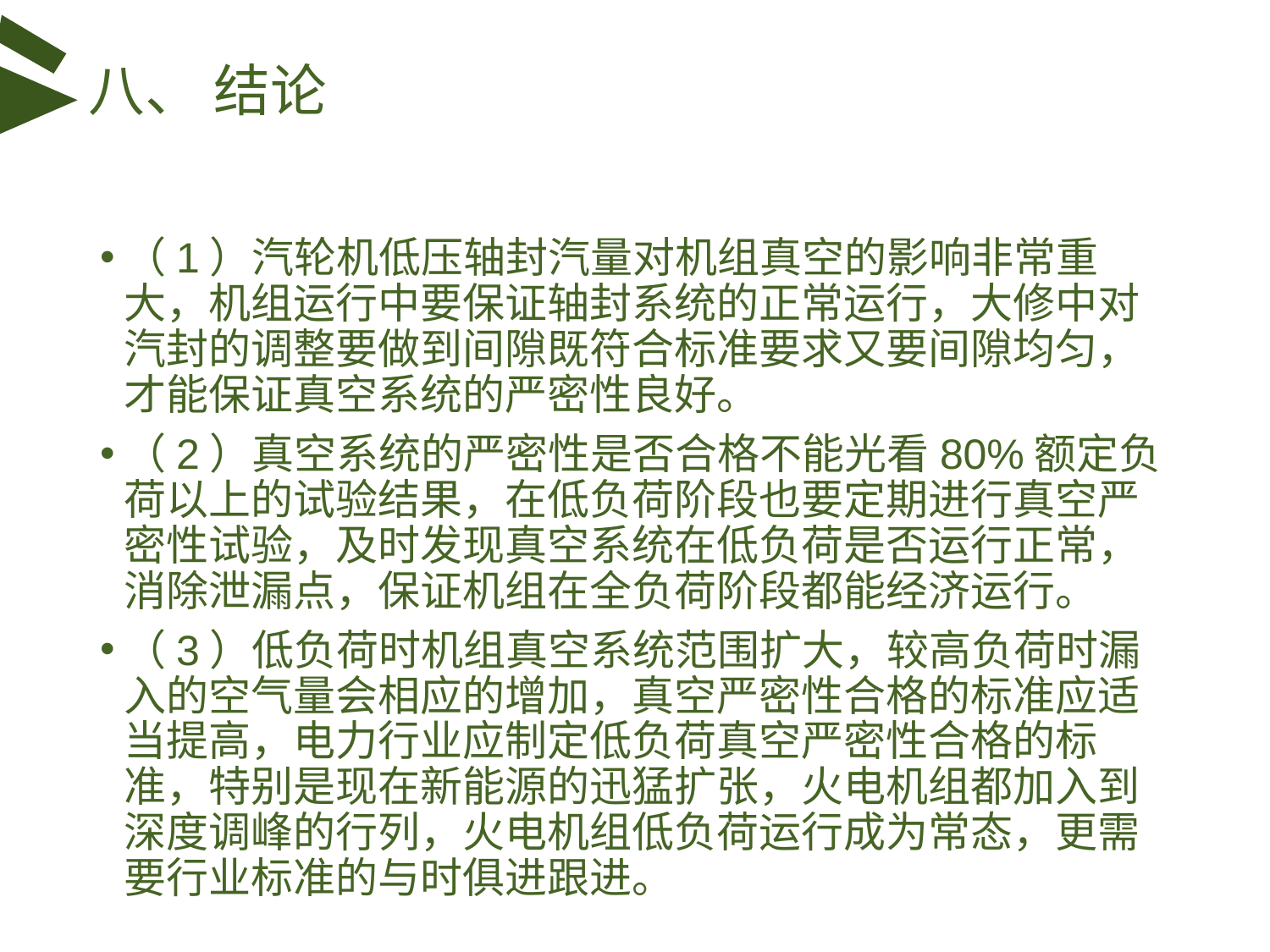

# 八、 结论
（1）汽轮机低压轴封汽量对机组真空的影响非常重大，机组运行中要保证轴封系统的正常运行，大修中对汽封的调整要做到间隙既符合标准要求又要间隙均匀，才能保证真空系统的严密性良好。
（2）真空系统的严密性是否合格不能光看80%额定负荷以上的试验结果，在低负荷阶段也要定期进行真空严密性试验，及时发现真空系统在低负荷是否运行正常，消除泄漏点，保证机组在全负荷阶段都能经济运行。
（3）低负荷时机组真空系统范围扩大，较高负荷时漏入的空气量会相应的增加，真空严密性合格的标准应适当提高，电力行业应制定低负荷真空严密性合格的标准，特别是现在新能源的迅猛扩张，火电机组都加入到深度调峰的行列，火电机组低负荷运行成为常态，更需要行业标准的与时俱进跟进。